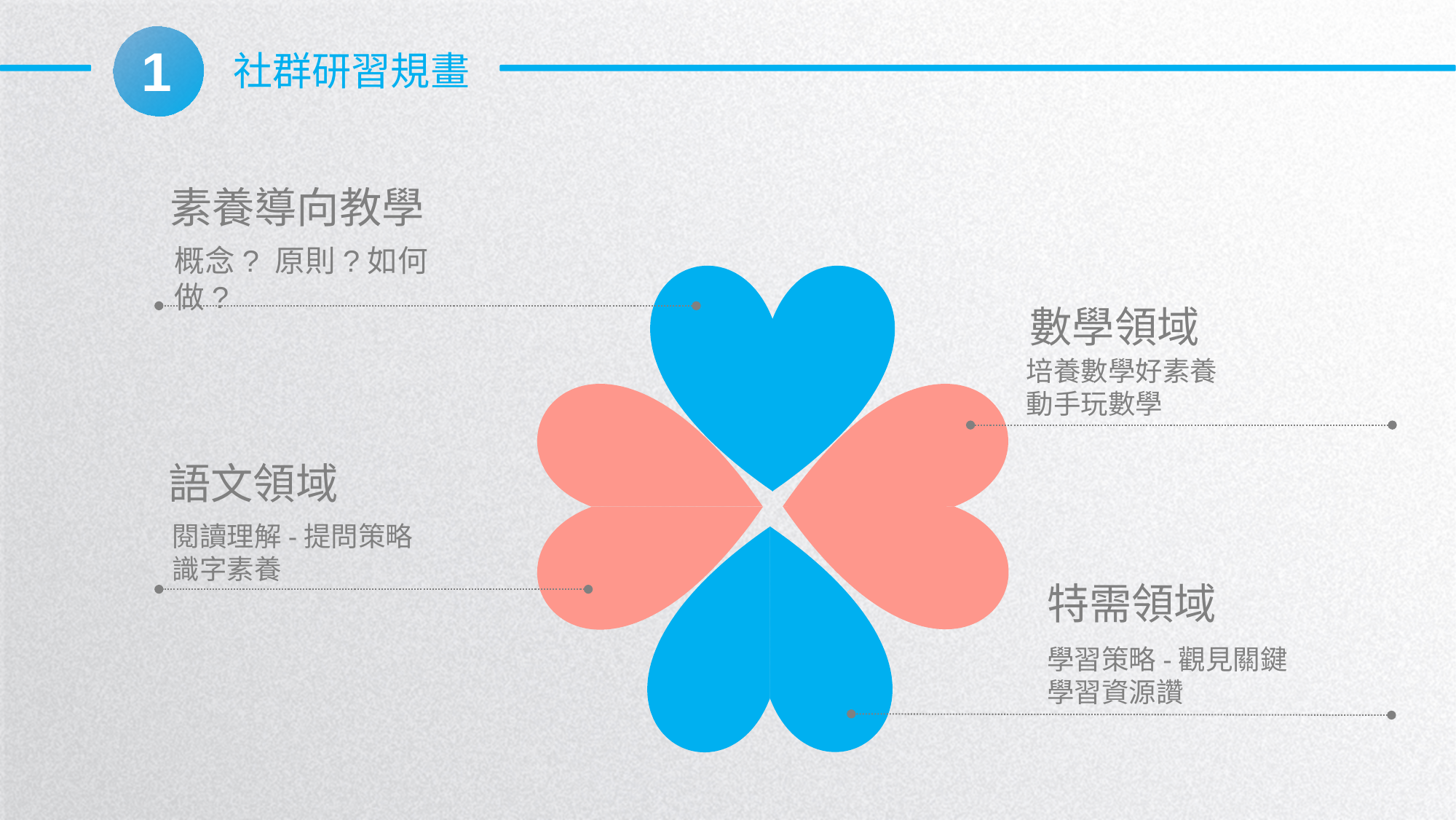

1
社群研習規畫

素養導向教學

概念? 原則?如何做?

數學領域
培養數學好素養
動手玩數學

語文領域

閱讀理解-提問策略
識字素養

特需領域
學習策略-觀見關鍵
學習資源讚